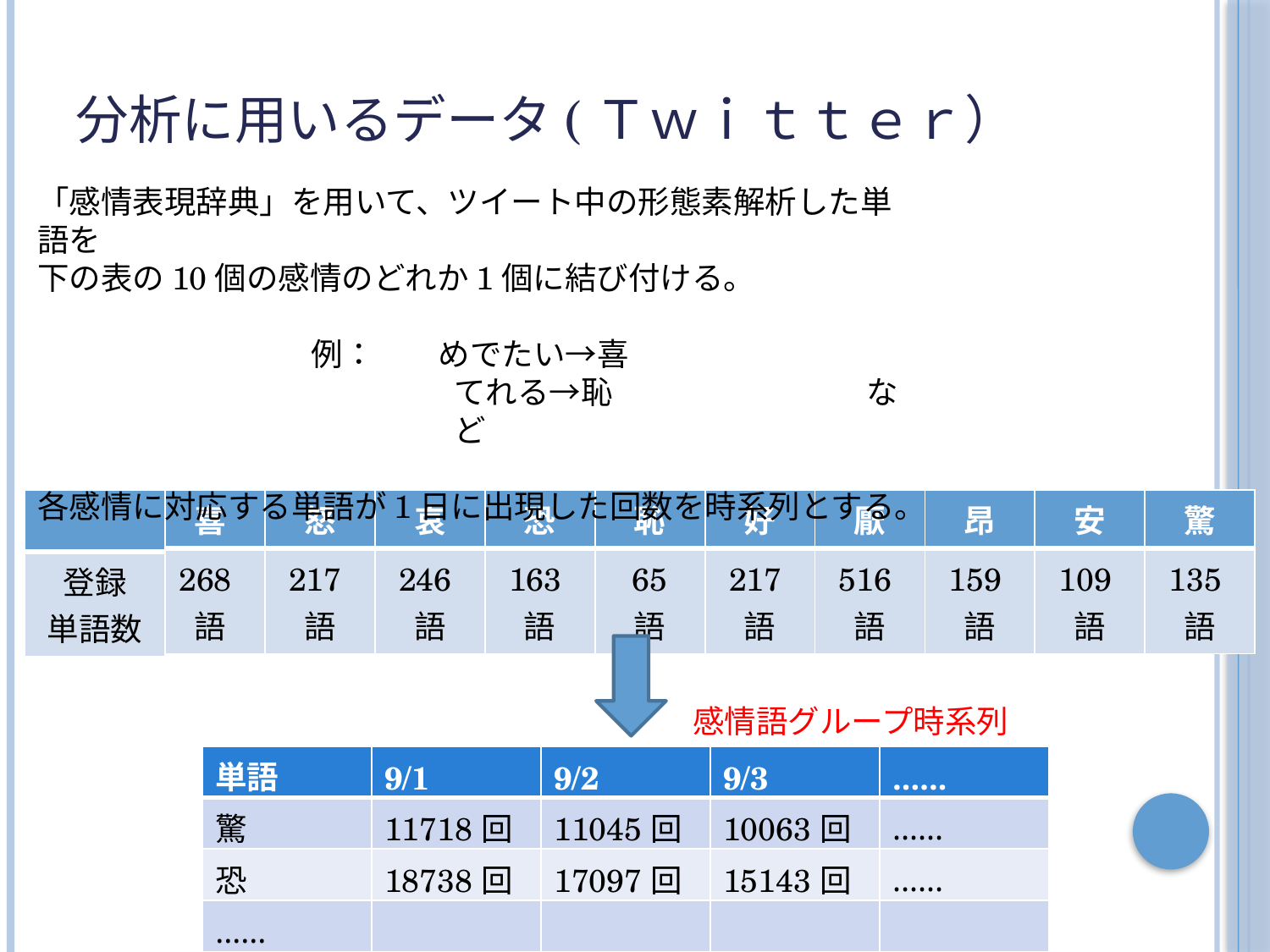

# 分析に用いるデータ(Ｔｗｉｔｔｅｒ）
「感情表現辞典」を用いて、ツイート中の形態素解析した単語を
下の表の10個の感情のどれか1個に結び付ける。

例：　　めでたい→喜
　　　　　　　　　　　　　てれる→恥　　　　　　　　など

各感情に対応する単語が1日に出現した回数を時系列とする。

|  |
| --- |
| 登録 単語数 |
| 喜 | 怒 | 哀 | 恐 | 恥 | 好 | 厭 | 昂 | 安 | 驚 |
| --- | --- | --- | --- | --- | --- | --- | --- | --- | --- |
| 268語 | 217語 | 246語 | 163語 | 65 語 | 217語 | 516語 | 159語 | 109語 | 135語 |

感情語グループ時系列
| 単語 | 9/1 | 9/2 | 9/3 | ‥‥‥ |
| --- | --- | --- | --- | --- |
| 驚 | 11718回 | 11045回 | 10063回 | ‥‥‥ |
| 恐 | 18738回 | 17097回 | 15143回 | ‥‥‥ |
| ‥‥‥ |  |  |  |  |